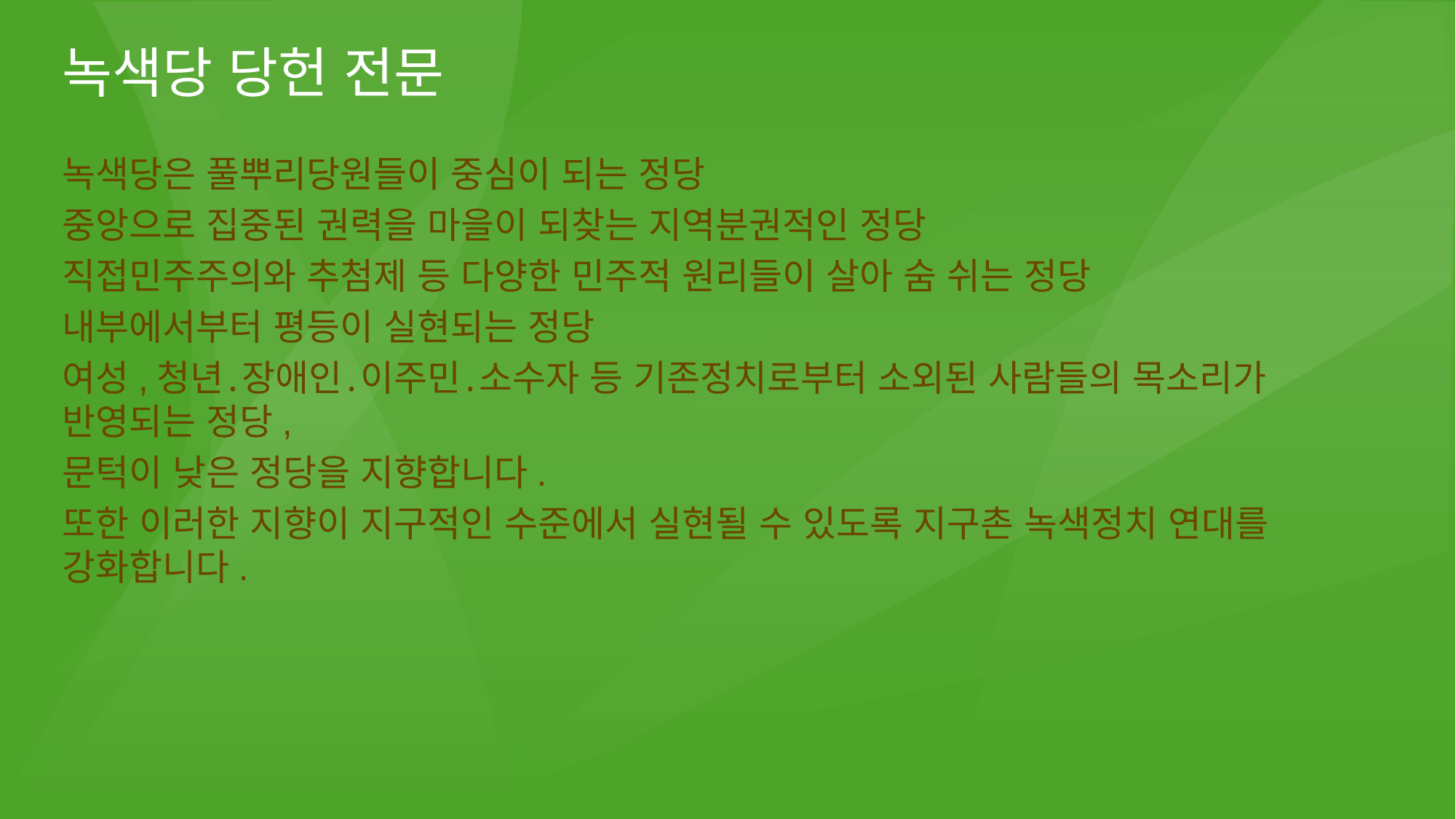

# 녹색당 당헌 전문
녹색당은 풀뿌리당원들이 중심이 되는 정당
중앙으로 집중된 권력을 마을이 되찾는 지역분권적인 정당
직접민주주의와 추첨제 등 다양한 민주적 원리들이 살아 숨 쉬는 정당
내부에서부터 평등이 실현되는 정당
여성,청년․장애인․이주민․소수자 등 기존정치로부터 소외된 사람들의 목소리가 반영되는 정당,
문턱이 낮은 정당을 지향합니다.
또한 이러한 지향이 지구적인 수준에서 실현될 수 있도록 지구촌 녹색정치 연대를 강화합니다.